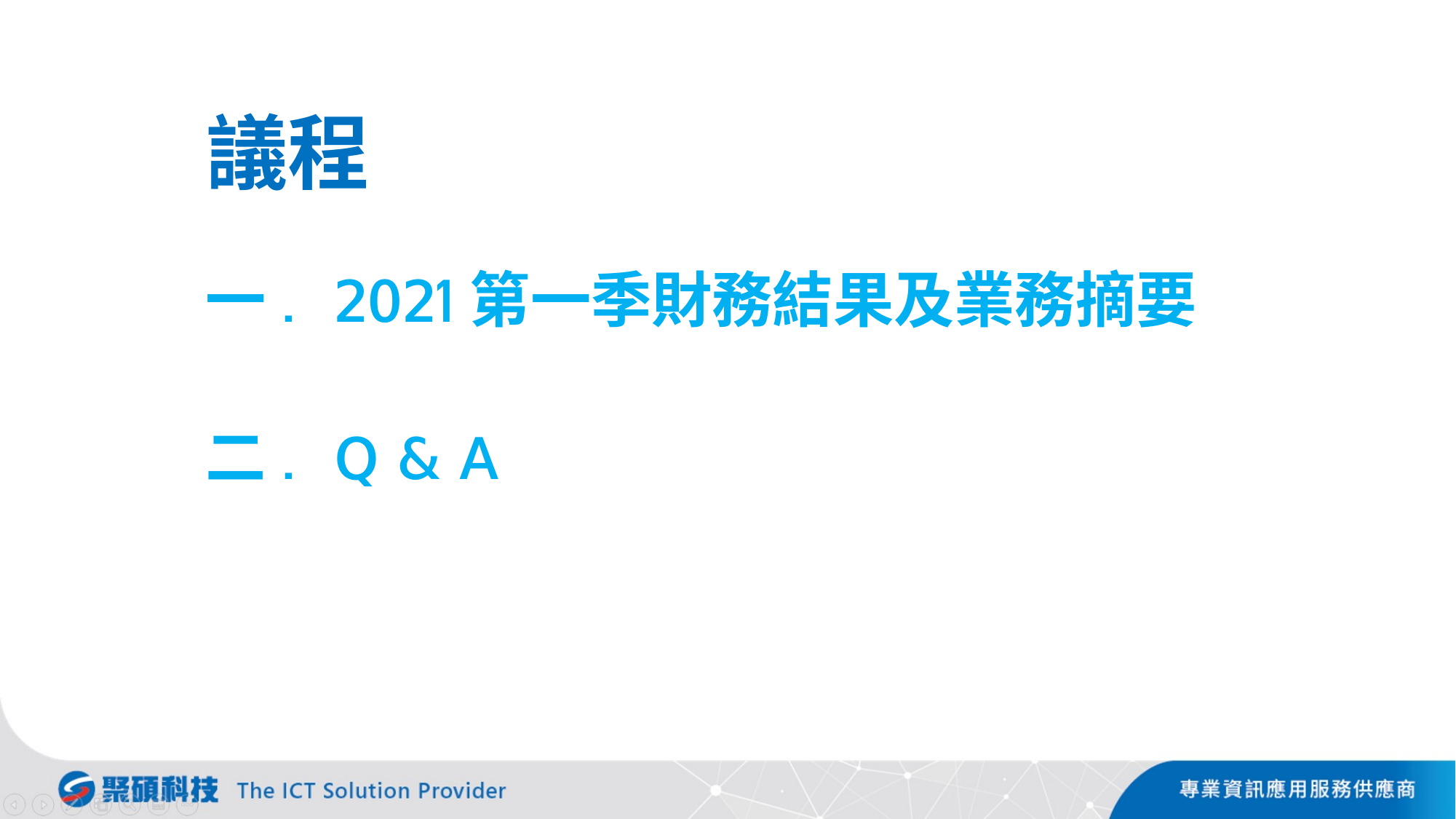

# 議程
一.  2021第一季財務結果及業務摘要
二.  Q & A